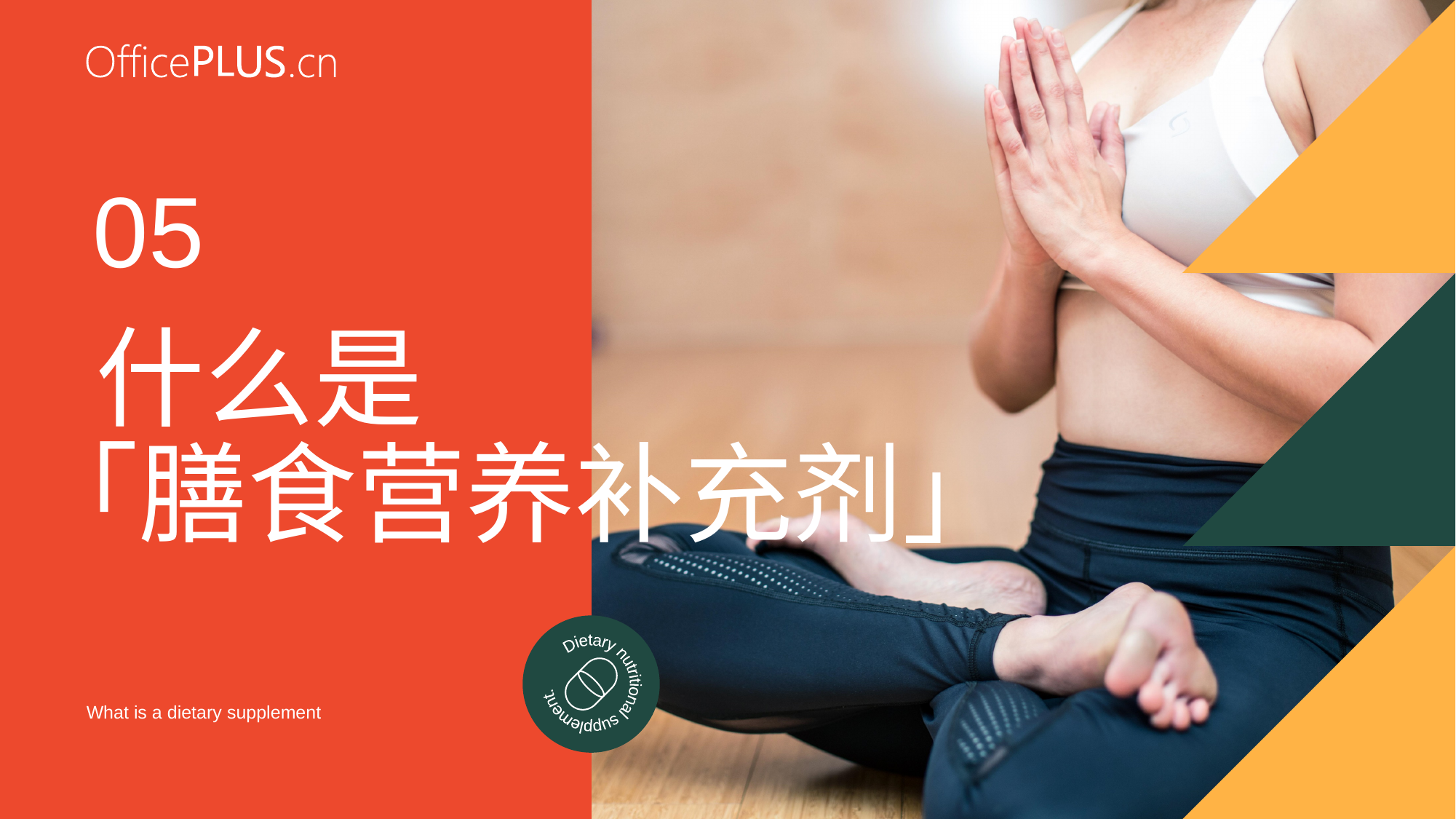

05
什么是
「膳食营养补充剂」
What is a dietary supplement